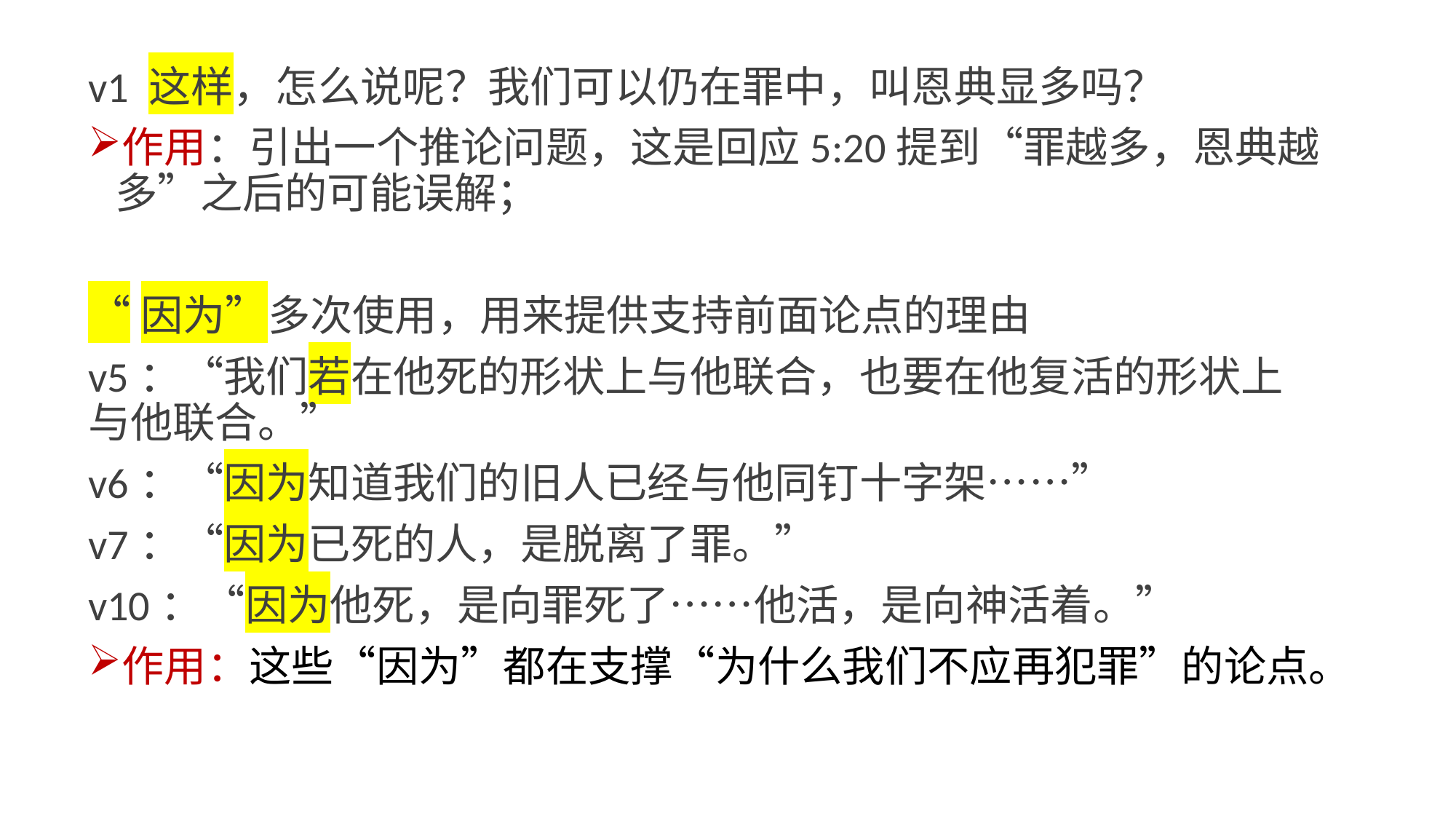

v1 这样，怎么说呢？我们可以仍在罪中，叫恩典显多吗？
作用：引出一个推论问题，这是回应5:20提到“罪越多，恩典越多”之后的可能误解；

“因为”多次使用，用来提供支持前面论点的理由
v5：“我们若在他死的形状上与他联合，也要在他复活的形状上与他联合。”
v6：“因为知道我们的旧人已经与他同钉十字架……”
v7：“因为已死的人，是脱离了罪。”
v10：“因为他死，是向罪死了……他活，是向神活着。”
作用：这些“因为”都在支撑“为什么我们不应再犯罪”的论点。